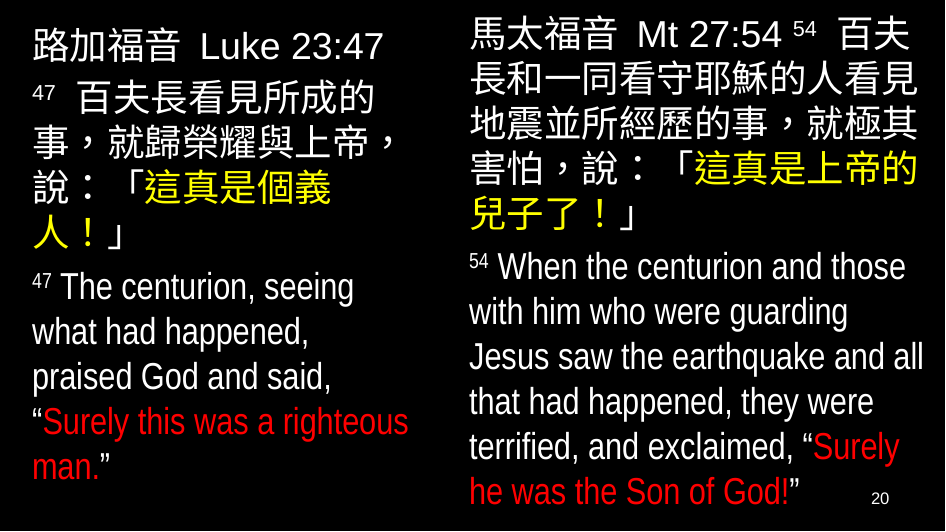

馬太福音 Mt 27:54 54 百夫長和一同看守耶穌的人看見地震並所經歷的事，就極其害怕，說：「這真是上帝的兒子了！」
54 When the centurion and those with him who were guarding Jesus saw the earthquake and all that had happened, they were terrified, and exclaimed, “Surely he was the Son of God!”

路加福音 Luke 23:47
47 百夫長看見所成的事，就歸榮耀與上帝，說：「這真是個義人！」
47 The centurion, seeing what had happened, praised God and said, “Surely this was a righteous man.”

20